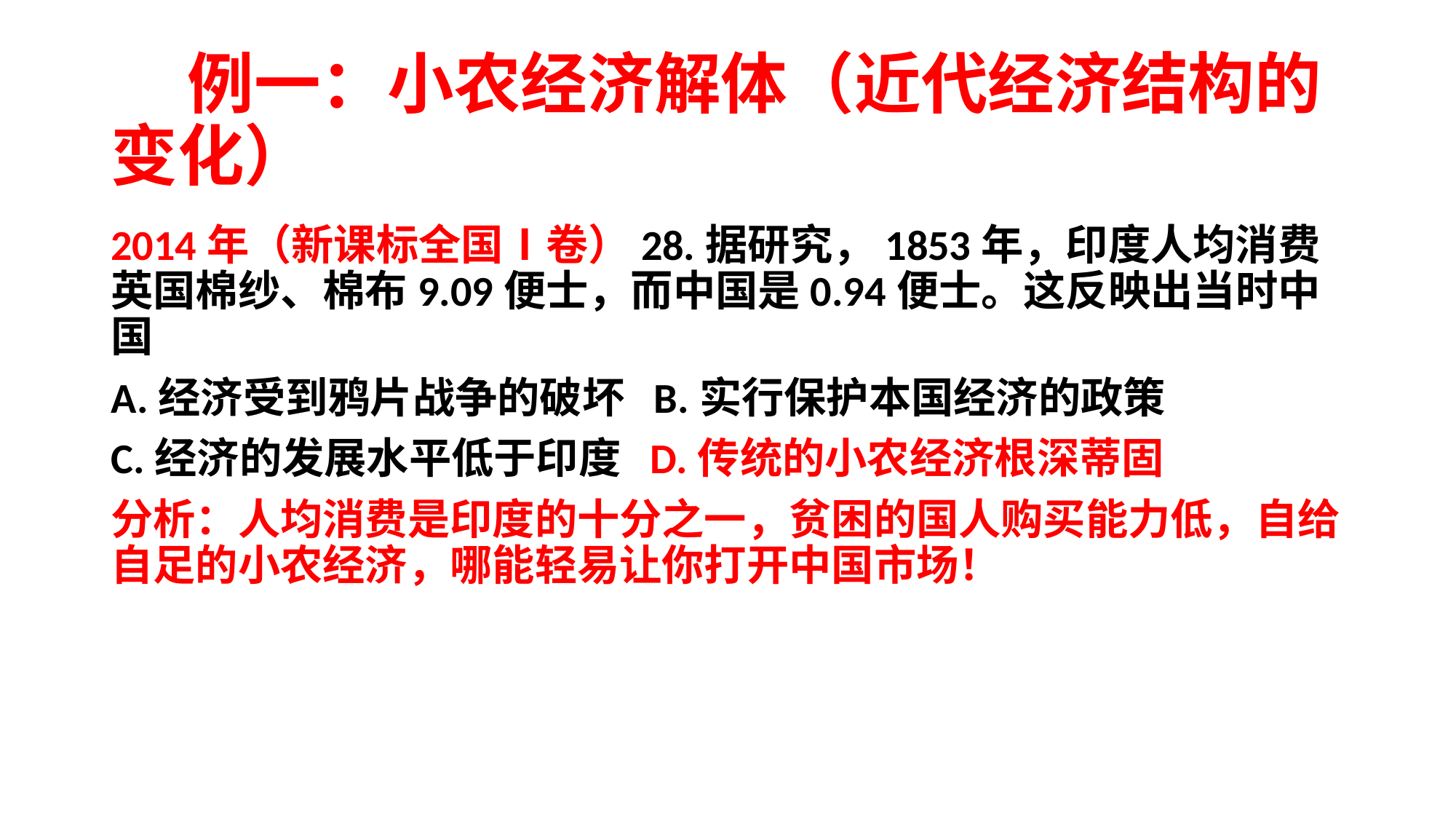

# 例一：小农经济解体（近代经济结构的变化）
2014年（新课标全国Ⅰ卷）28.据研究，1853年，印度人均消费英国棉纱、棉布9.09便士，而中国是0.94便士。这反映出当时中国
A.经济受到鸦片战争的破坏  B.实行保护本国经济的政策
C.经济的发展水平低于印度  D.传统的小农经济根深蒂固
分析：人均消费是印度的十分之一，贫困的国人购买能力低，自给自足的小农经济，哪能轻易让你打开中国市场！